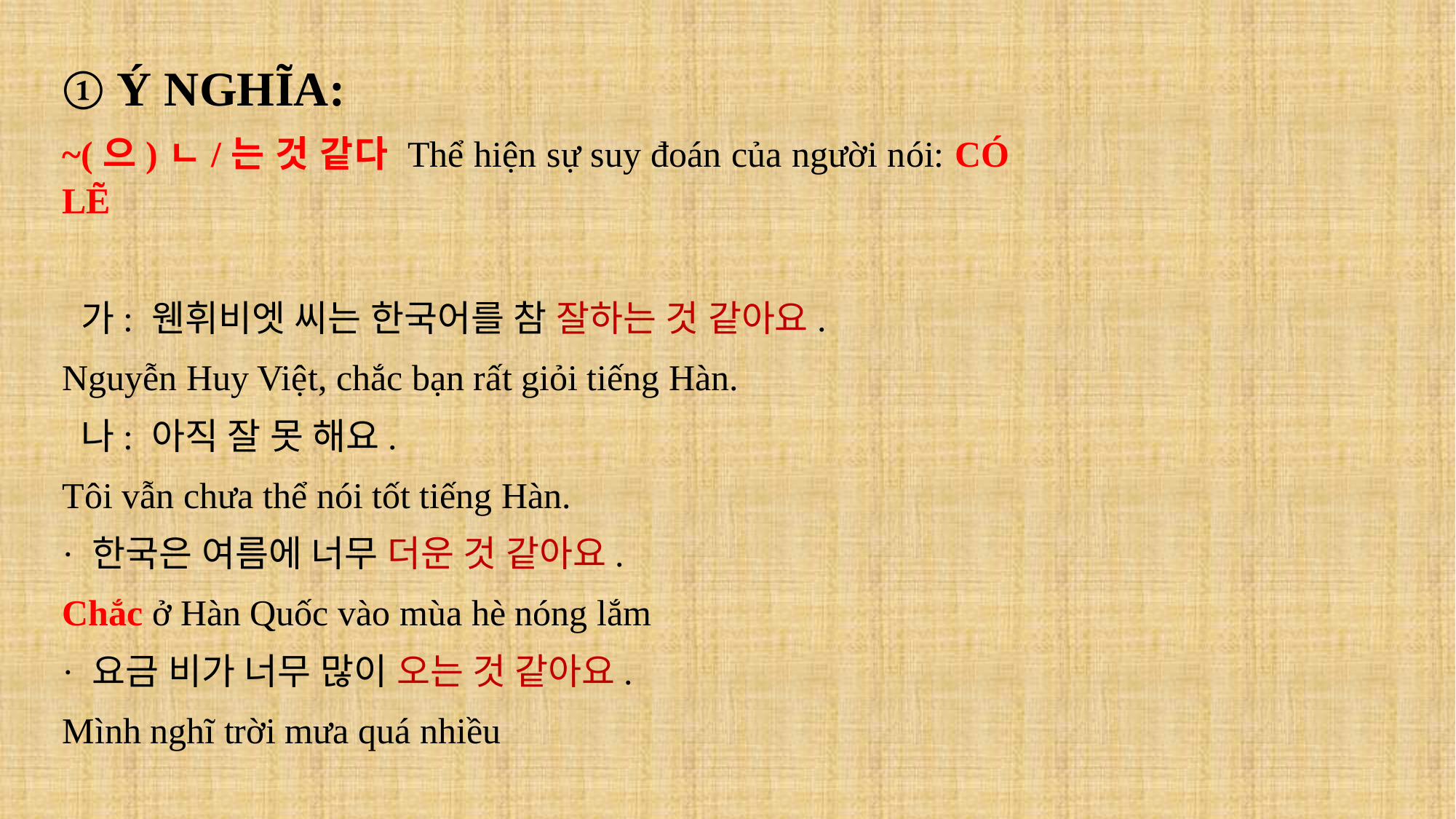

① Ý NGHĨA:
~(으)ㄴ/는 것 같다 Thể hiện sự suy đoán của người nói: CÓ LẼ

 가: 웬휘비엣 씨는 한국어를 참 잘하는 것 같아요.
Nguyễn Huy Việt, chắc bạn rất giỏi tiếng Hàn.
 나: 아직 잘 못 해요.
Tôi vẫn chưa thể nói tốt tiếng Hàn.
· 한국은 여름에 너무 더운 것 같아요.
Chắc ở Hàn Quốc vào mùa hè nóng lắm
· 요금 비가 너무 많이 오는 것 같아요.
Mình nghĩ trời mưa quá nhiều